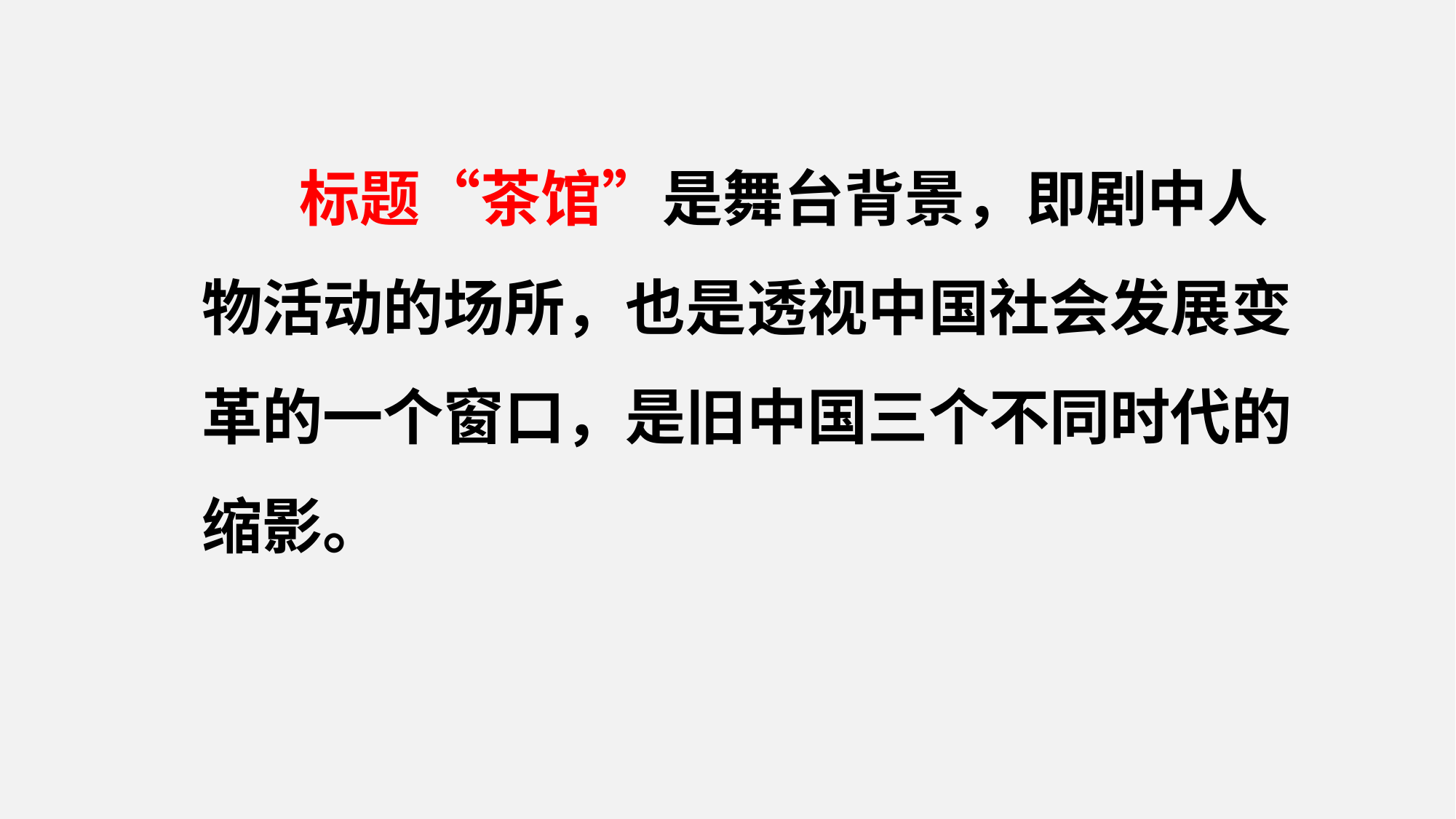

标题“茶馆”是舞台背景，即剧中人物活动的场所，也是透视中国社会发展变革的一个窗口，是旧中国三个不同时代的缩影。